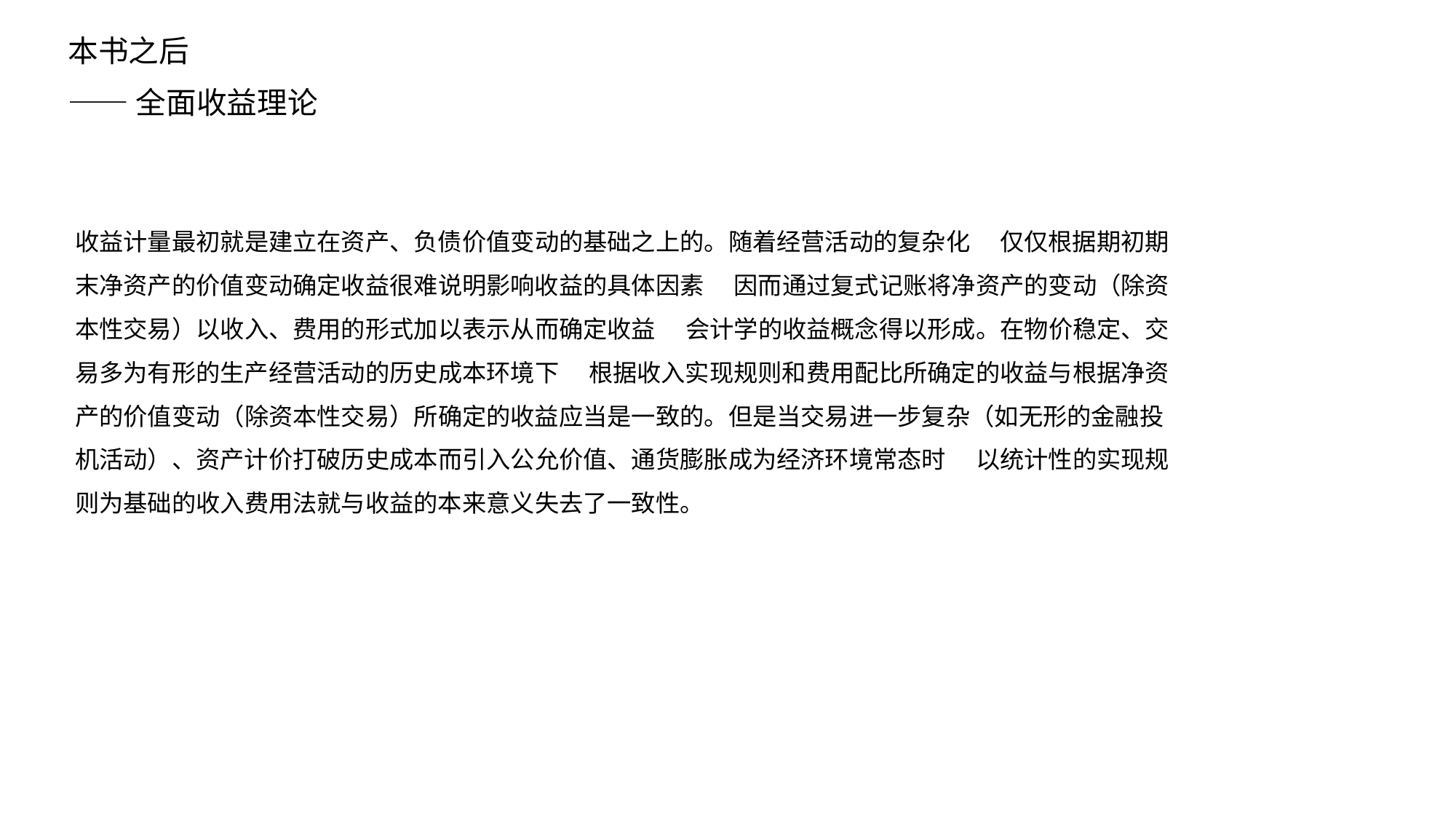

本书之后
——全面收益理论
收益计量最初就是建立在资产、负债价值变动的基础之上的。随着经营活动的复杂化仅仅根据期初期末净资产的价值变动确定收益很难说明影响收益的具体因素因而通过复式记账将净资产的变动（除资本性交易）以收入、费用的形式加以表示从而确定收益会计学的收益概念得以形成。在物价稳定、交易多为有形的生产经营活动的历史成本环境下根据收入实现规则和费用配比所确定的收益与根据净资产的价值变动（除资本性交易）所确定的收益应当是一致的。但是当交易进一步复杂（如无形的金融投机活动）、资产计价打破历史成本而引入公允价值、通货膨胀成为经济环境常态时以统计性的实现规则为基础的收入费用法就与收益的本来意义失去了一致性。